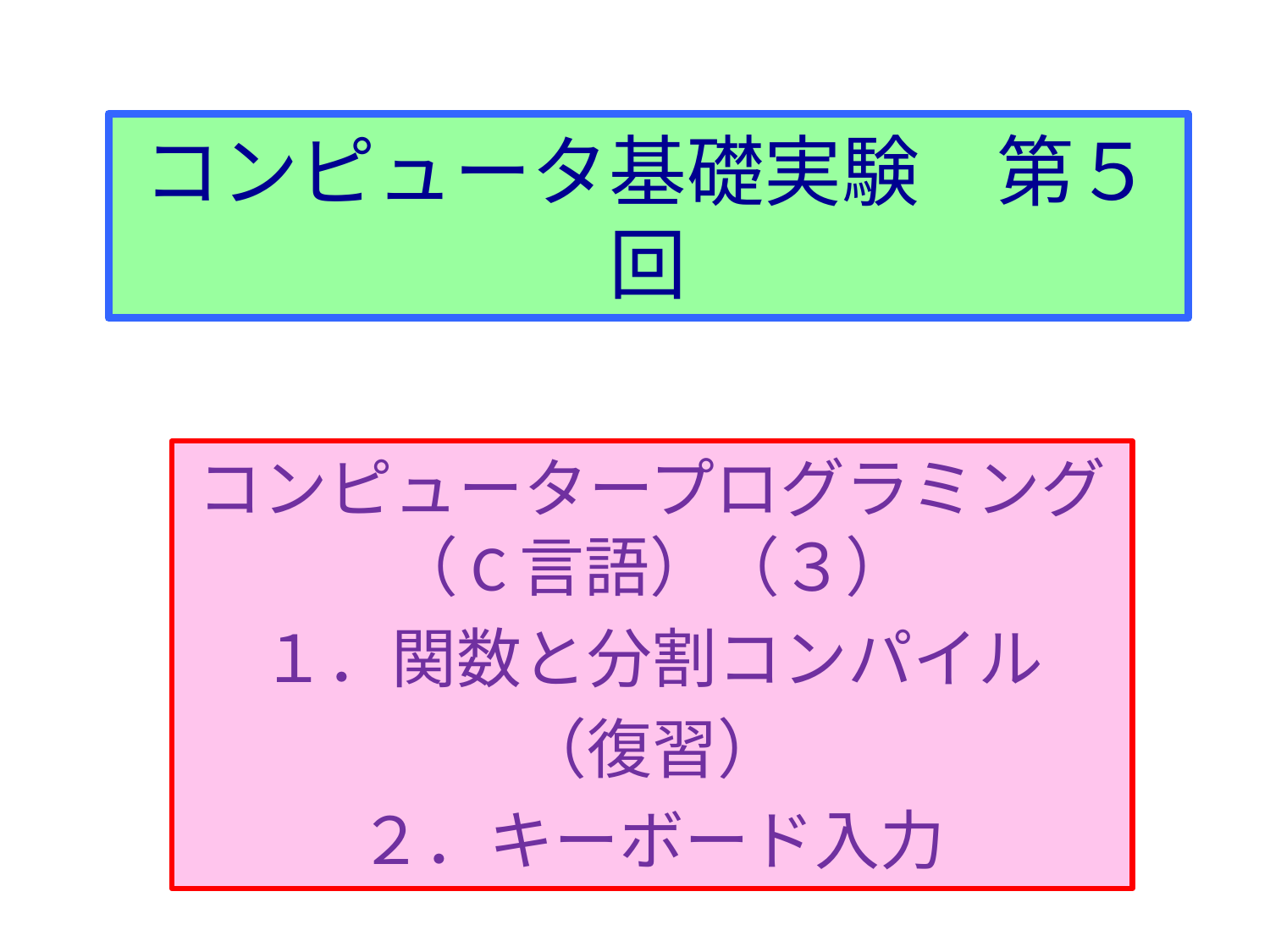

# コンピュータ基礎実験　第５回
コンピュータープログラミング（C言語）（３）
１．関数と分割コンパイル
（復習）
２．キーボード入力